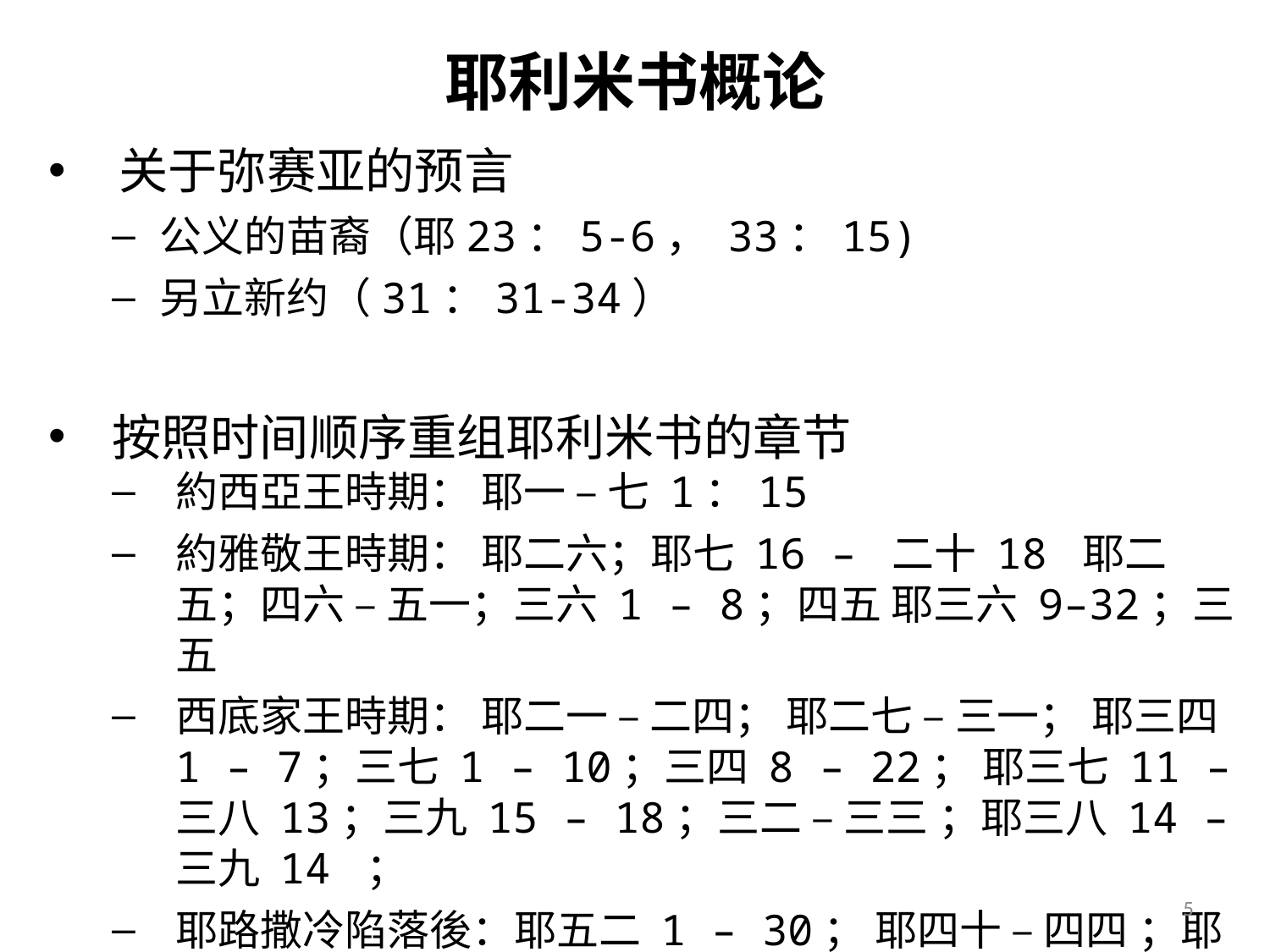

# 耶利米书概论
 关于弥赛亚的预言
公义的苗裔（耶23：5-6， 33：15)
另立新约（31：31-34）

按照时间顺序重组耶利米书的章节
約西亞王時期： 耶一 – 七 1：15
約雅敬王時期： 耶二六；耶七 16 – 二十 18 耶二五；四六 – 五一；三六 1 – 8；四五 耶三六 9–32；三五
西底家王時期： 耶二一 – 二四； 耶二七 – 三一； 耶三四 1 – 7；三七 1 – 10；三四 8 – 22； 耶三七 11 – 三八 13；三九 15 – 18；三二 – 三三 ；耶三八 14 – 三九 14 ；
耶路撒冷陷落後：耶五二 1 – 30； 耶四十 – 四四 ；耶五二 31 – 34
5